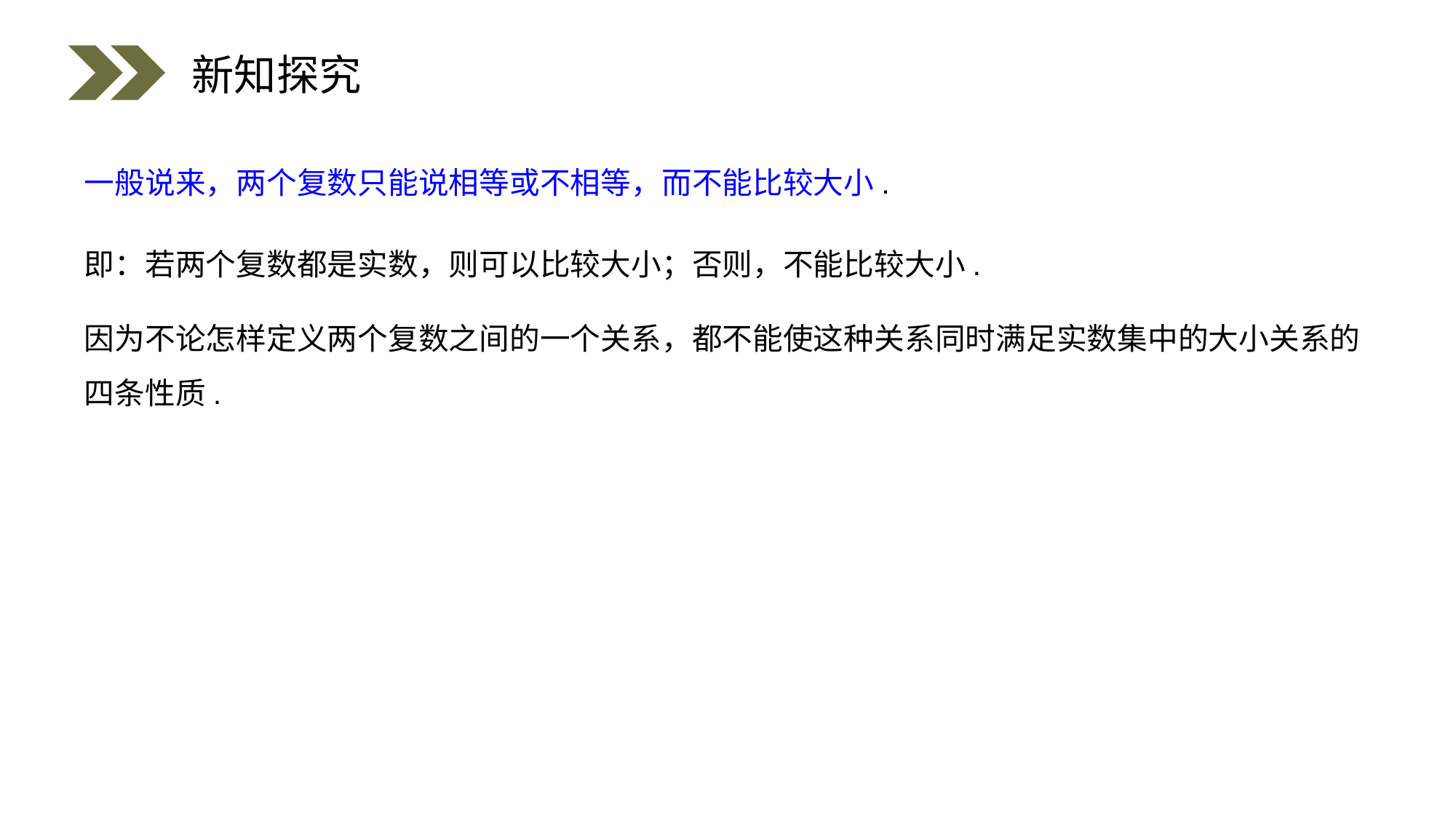

新知探究
一般说来，两个复数只能说相等或不相等，而不能比较大小.
即：若两个复数都是实数，则可以比较大小；否则，不能比较大小.
因为不论怎样定义两个复数之间的一个关系，都不能使这种关系同时满足实数集中的大小关系的四条性质.